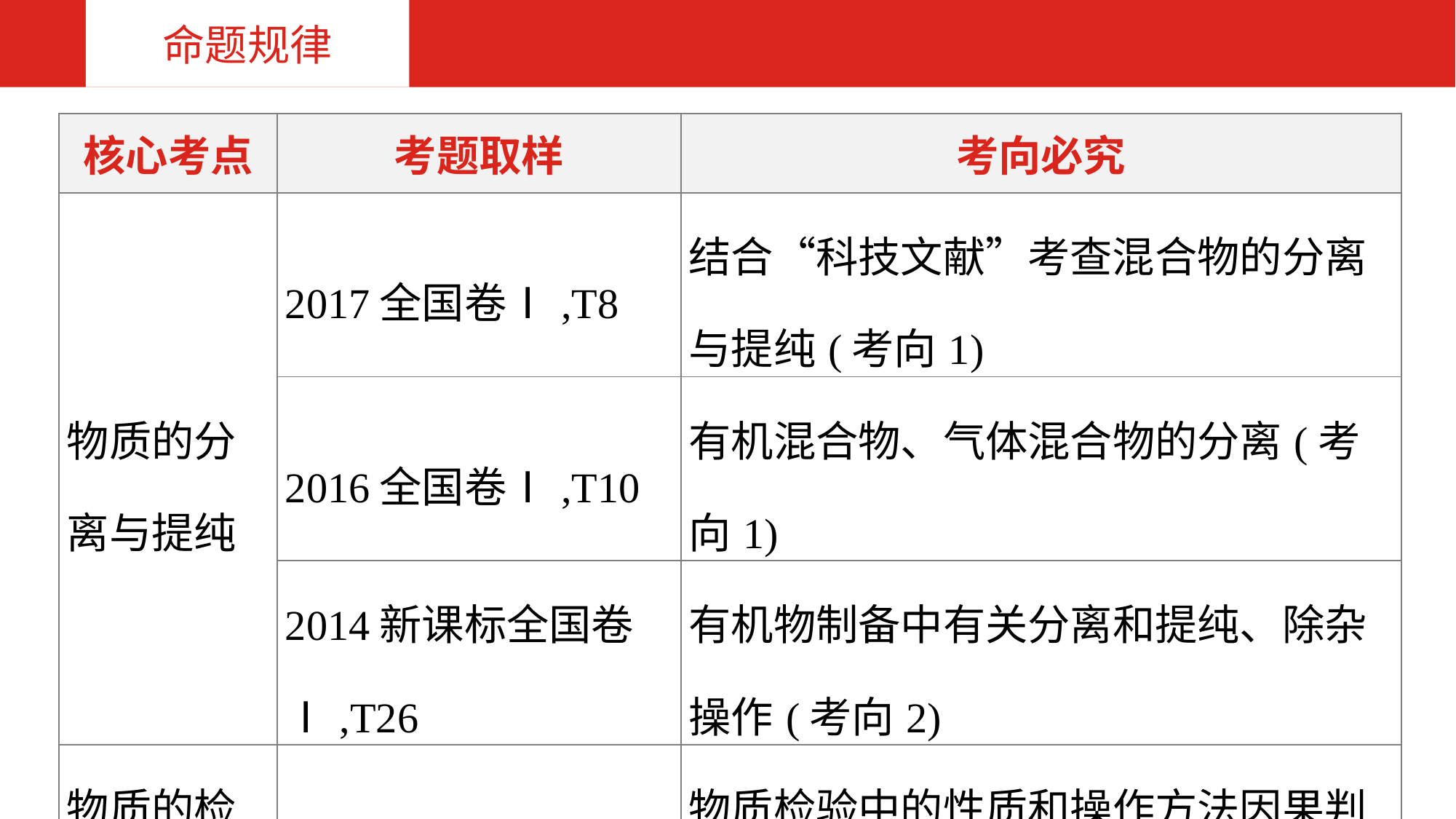

命题规律
| 核心考点 | 考题取样 | 考向必究 |
| --- | --- | --- |
| 物质的分离与提纯 | 2017全国卷Ⅰ,T8 | 结合“科技文献”考查混合物的分离与提纯(考向1) |
|  | 2016全国卷Ⅰ,T10 | 有机混合物、气体混合物的分离(考向1) |
|  | 2014新课标全国卷Ⅰ,T26 | 有机物制备中有关分离和提纯、除杂操作(考向2) |
| 物质的检验与鉴别 | 2014广东理综,T9 | 物质检验中的性质和操作方法因果判断(方法2) |